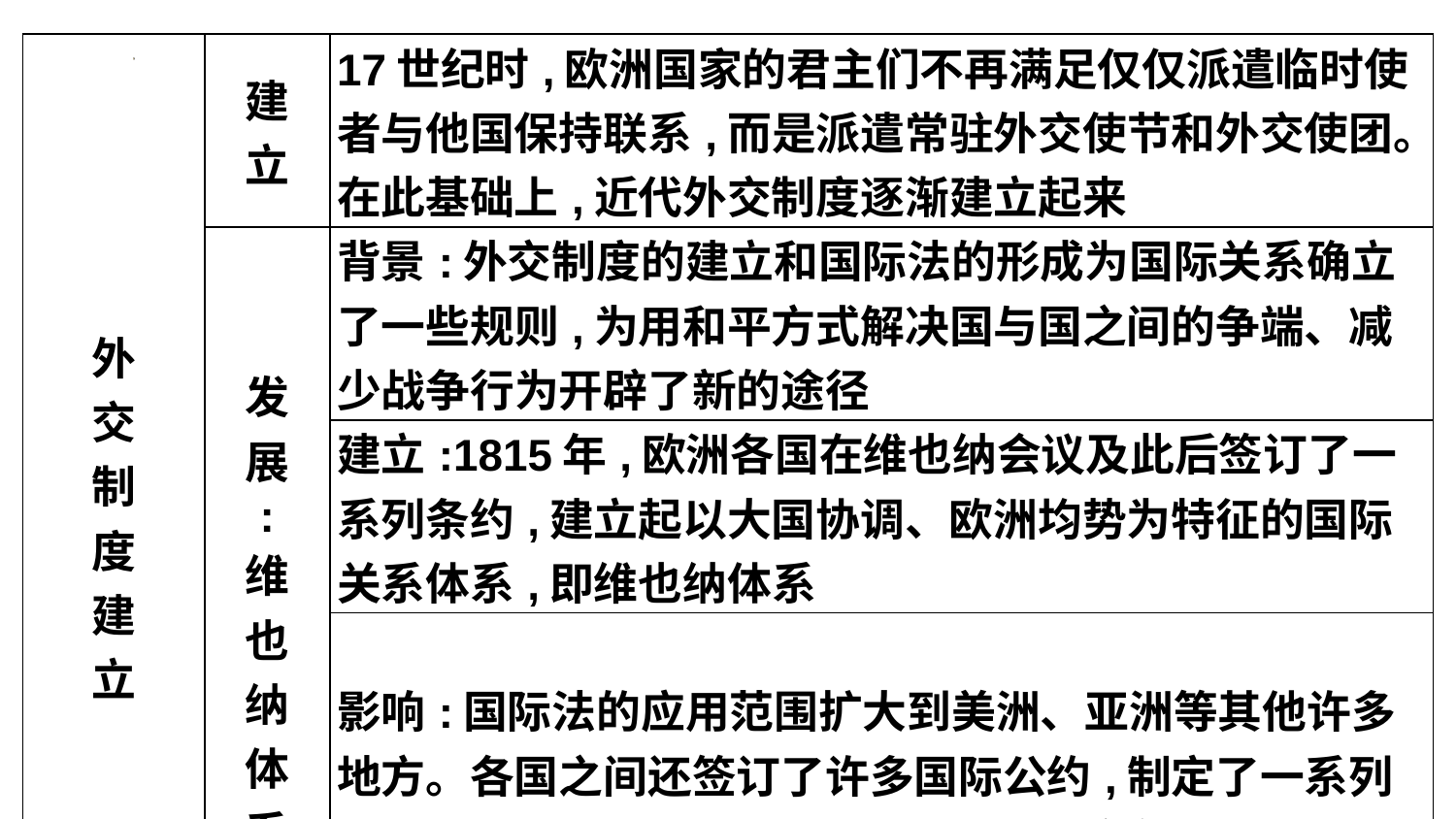

| 外 交 制 度 建 立 | 建 立 | 17世纪时,欧洲国家的君主们不再满足仅仅派遣临时使者与他国保持联系,而是派遣常驻外交使节和外交使团。在此基础上,近代外交制度逐渐建立起来 |
| --- | --- | --- |
|  | 发 展 : 维 也 纳 体 系 | 背景:外交制度的建立和国际法的形成为国际关系确立了一些规则,为用和平方式解决国与国之间的争端、减少战争行为开辟了新的途径 |
|  |  | 建立:1815年,欧洲各国在维也纳会议及此后签订了一系列条约,建立起以大国协调、欧洲均势为特征的国际关系体系,即维也纳体系 |
|  |  | 影响:国际法的应用范围扩大到美洲、亚洲等其他许多地方。各国之间还签订了许多国际公约,制定了一系列战争法规,试图和平解决国际争端。西方各国在国际法应用中实行双重标准,引发了第一次世界大战 |